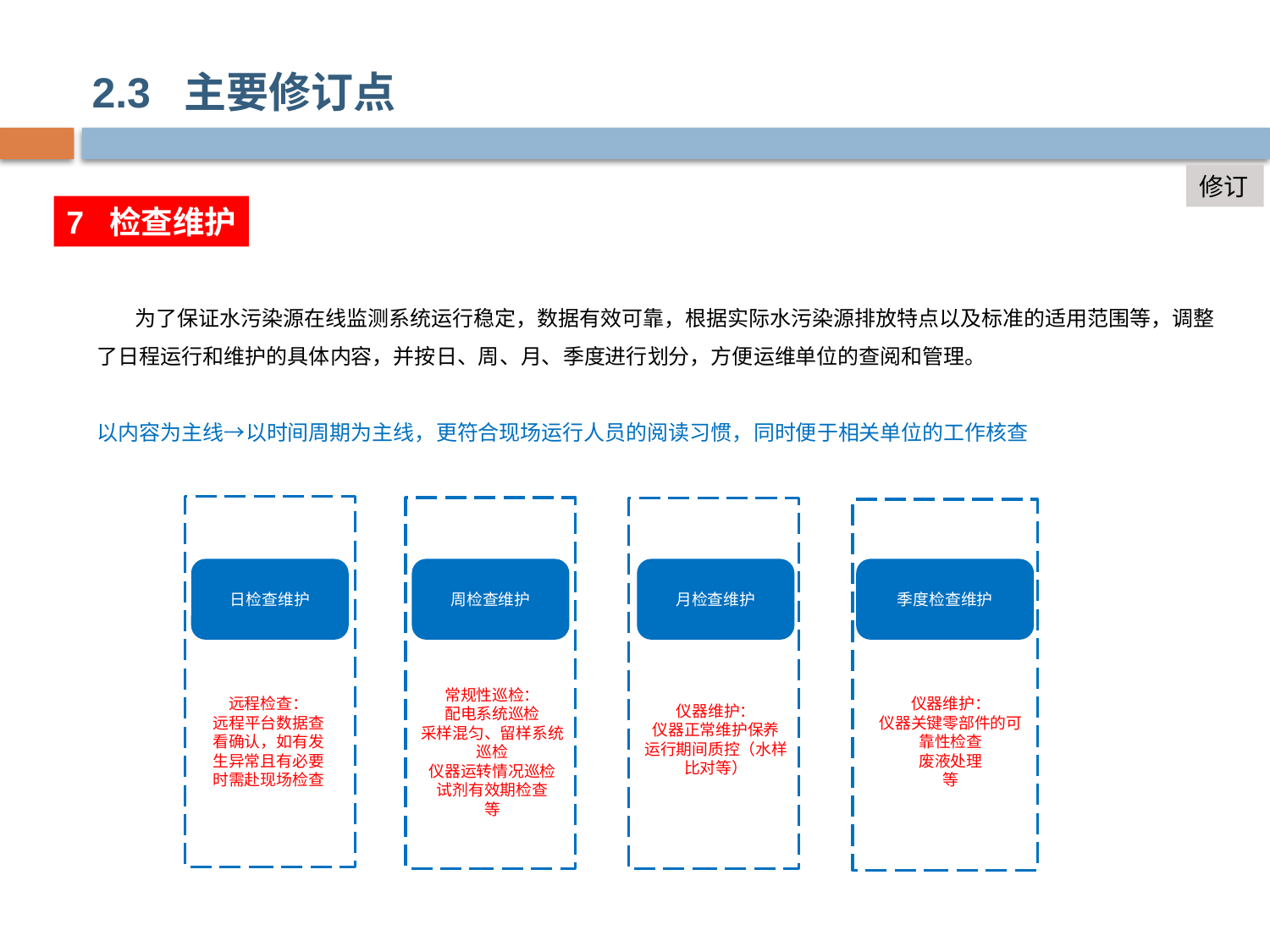

2.3  主要修订点
修订
7  检查维护
       为了保证水污染源在线监测系统运行稳定，数据有效可靠，根据实际水污染源排放特点以及标准的适用范围等，调整了日程运行和维护的具体内容，并按日、周、月、季度进行划分，方便运维单位的查阅和管理。

以内容为主线→以时间周期为主线，更符合现场运行人员的阅读习惯，同时便于相关单位的工作核查

日检查维护
周检查维护
月检查维护
季度检查维护
仪器维护：
仪器正常维护保养
运行期间质控（水样比对等）
仪器维护：
仪器关键零部件的可靠性检查
废液处理
等
常规性巡检：
配电系统巡检
采样混匀、留样系统巡检
仪器运转情况巡检
试剂有效期检查
等
远程检查：
远程平台数据查看确认，如有发生异常且有必要时需赴现场检查
21